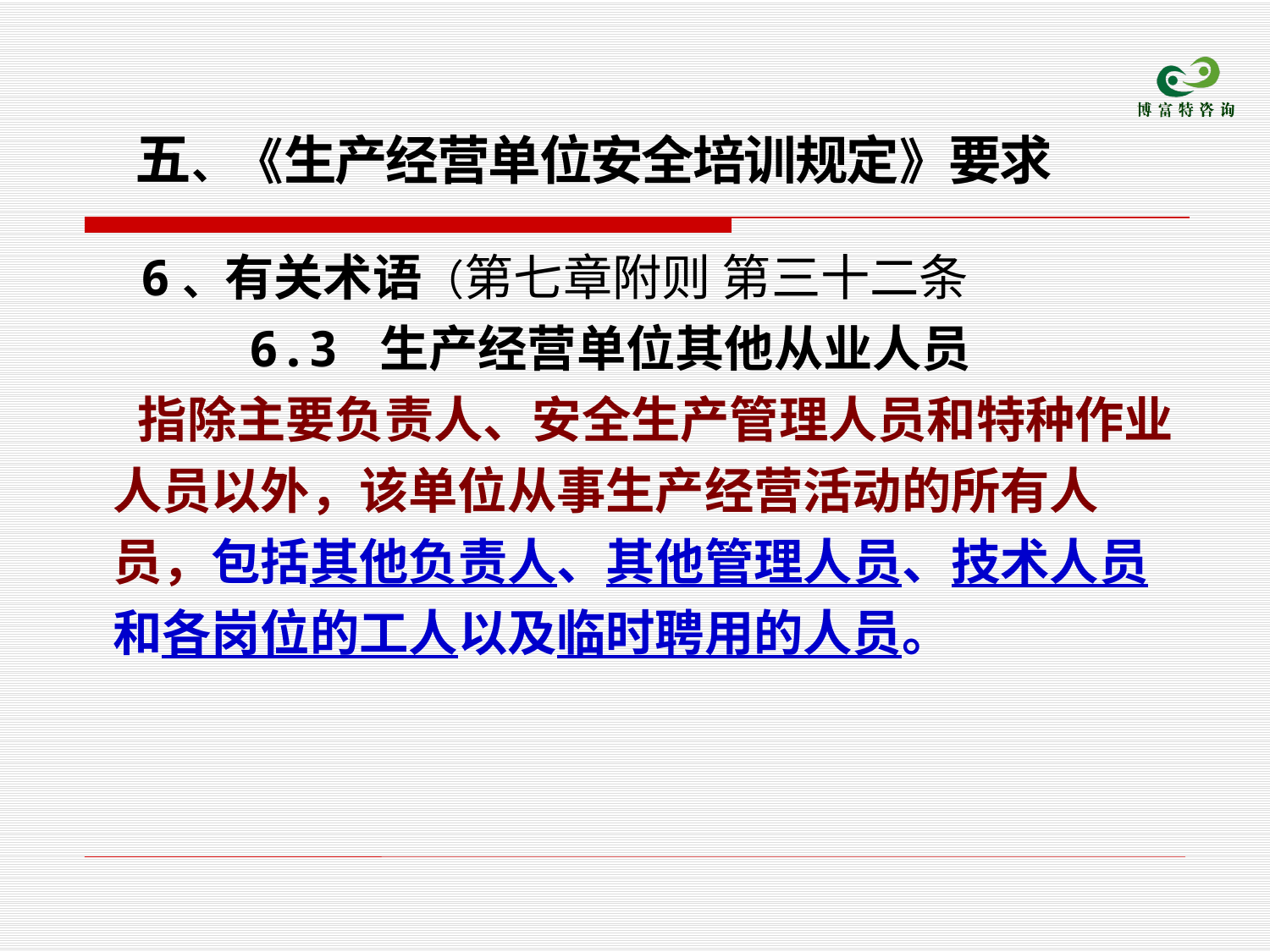

五、《生产经营单位安全培训规定》要求
　      6、有关术语（第七章附则 第三十二条
         6.3 生产经营单位其他从业人员
       指除主要负责人、安全生产管理人员和特种作业人员以外，该单位从事生产经营活动的所有人员，包括其他负责人、其他管理人员、技术人员和各岗位的工人以及临时聘用的人员。